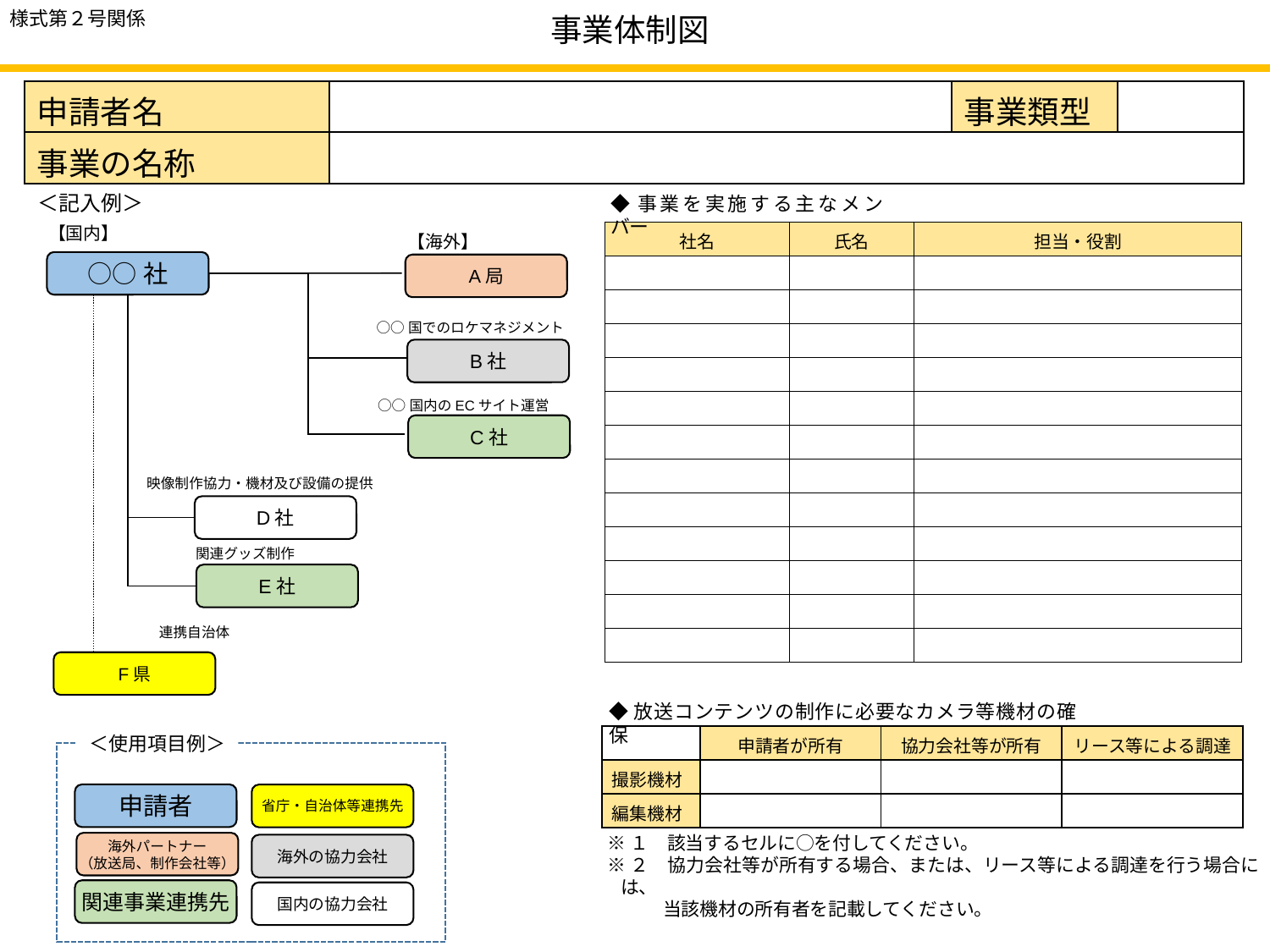

様式第２号関係
事業体制図
| 申請者名 |  | 事業類型 |  |
| --- | --- | --- | --- |
| 事業の名称 |  |  |  |
＜記入例＞
◆事業を実施する主なメンバー
【国内】
| 社名 | 氏名 | 担当・役割 |
| --- | --- | --- |
|  |  |  |
|  |  |  |
|  |  |  |
|  |  |  |
|  |  |  |
|  |  |  |
|  |  |  |
|  |  |  |
|  |  |  |
|  |  |  |
|  |  |  |
|  |  |  |
【海外】
○○社
A局
               ○○国でのロケマネジメント
B社
              ○○国内のECサイト運営
C社
映像制作協力・機材及び設備の提供
D社
関連グッズ制作
E社
連携自治体
F県
◆放送コンテンツの制作に必要なカメラ等機材の確保
＜使用項目例＞
|  | 申請者が所有 | 協力会社等が所有 | リース等による調達 |
| --- | --- | --- | --- |
| 撮影機材 |  |  |  |
| 編集機材 |  |  |  |

申請者
省庁・自治体等連携先
※１　該当するセルに○を付してください。
※２　協力会社等が所有する場合、または、リース等による調達を行う場合には、
　　　当該機材の所有者を記載してください。
海外パートナー
（放送局、制作会社等）
海外の協力会社
関連事業連携先
国内の協力会社